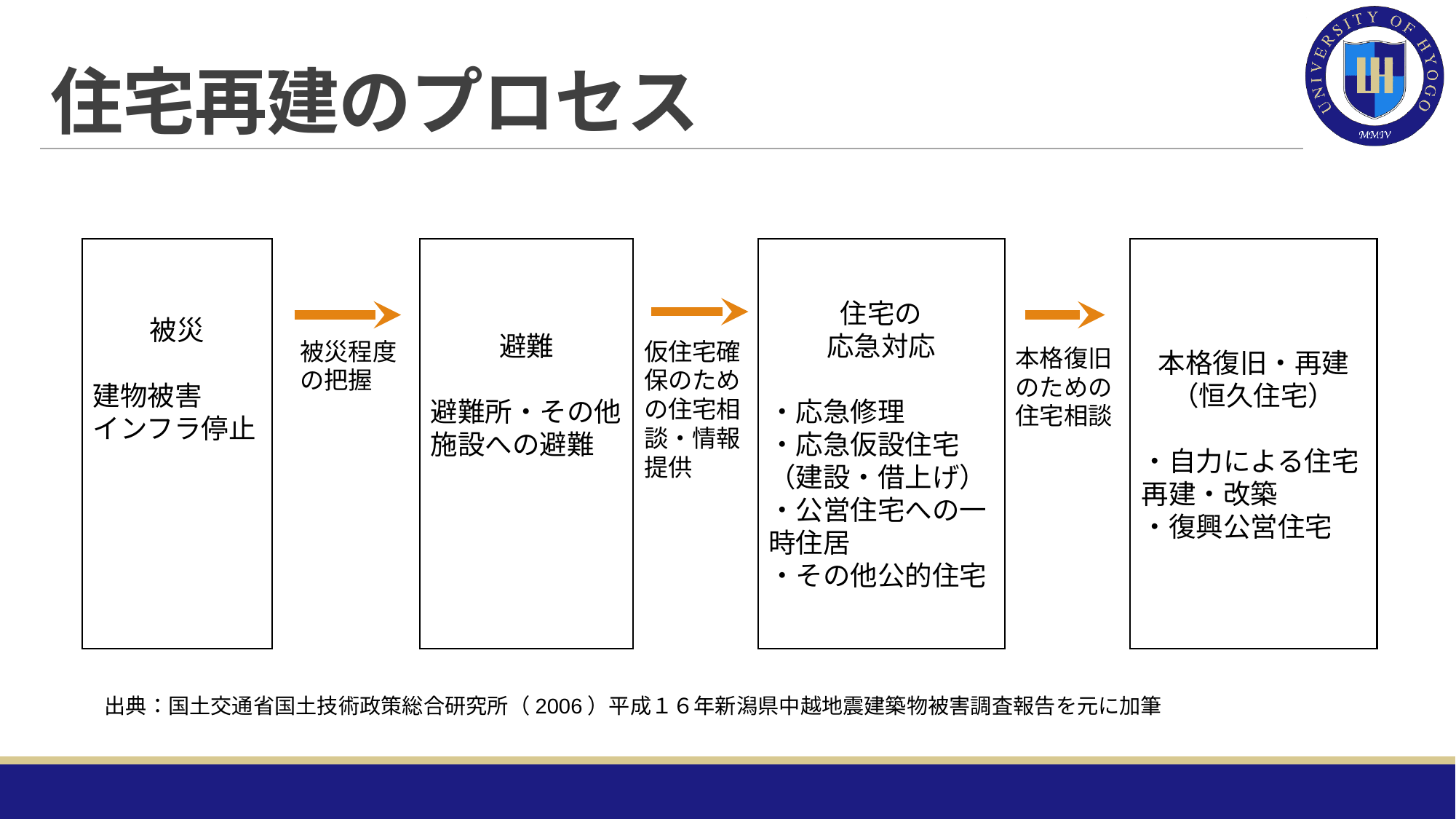

# 住宅再建のプロセス
被災

建物被害
インフラ停止

避難

避難所・その他施設への避難

住宅の
応急対応

・応急修理
・応急仮設住宅（建設・借上げ）
・公営住宅への一時住居
・その他公的住宅
本格復旧・再建
（恒久住宅）

・自力による住宅再建・改築
・復興公営住宅
被災程度の把握
仮住宅確保のための住宅相談・情報提供
本格復旧のための住宅相談
出典：国土交通省国土技術政策総合研究所（2006）平成１６年新潟県中越地震建築物被害調査報告を元に加筆